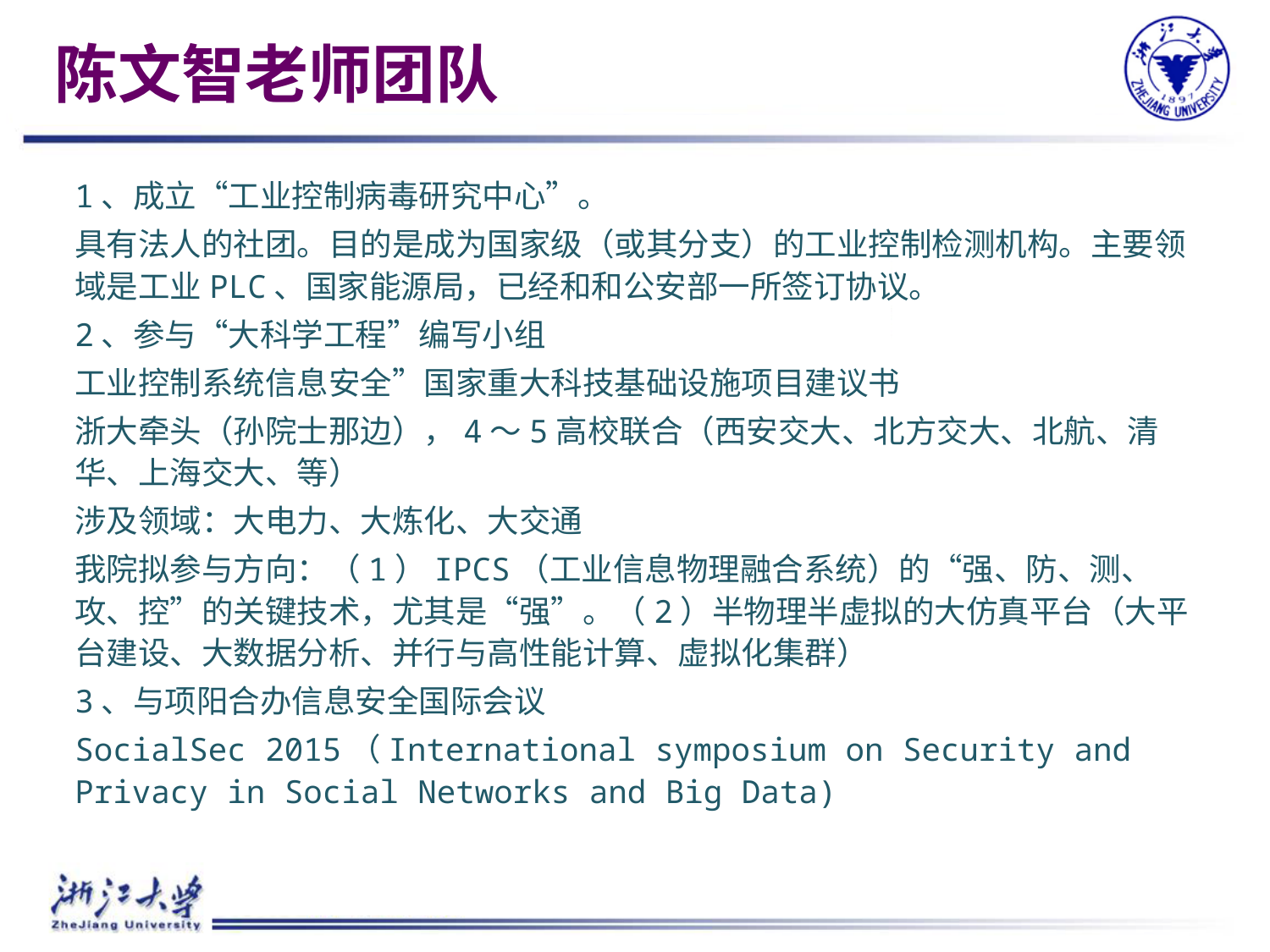

# 陈文智老师团队
1、成立“工业控制病毒研究中心”。
具有法人的社团。目的是成为国家级（或其分支）的工业控制检测机构。主要领域是工业PLC、国家能源局，已经和和公安部一所签订协议。
2、参与“大科学工程”编写小组
工业控制系统信息安全”国家重大科技基础设施项目建议书
浙大牵头（孙院士那边），4～5高校联合（西安交大、北方交大、北航、清华、上海交大、等）
涉及领域：大电力、大炼化、大交通
我院拟参与方向：（1）IPCS（工业信息物理融合系统）的“强、防、测、攻、控”的关键技术，尤其是“强”。（2）半物理半虚拟的大仿真平台（大平台建设、大数据分析、并行与高性能计算、虚拟化集群）
3、与项阳合办信息安全国际会议
SocialSec 2015（International symposium on Security and Privacy in Social Networks and Big Data)